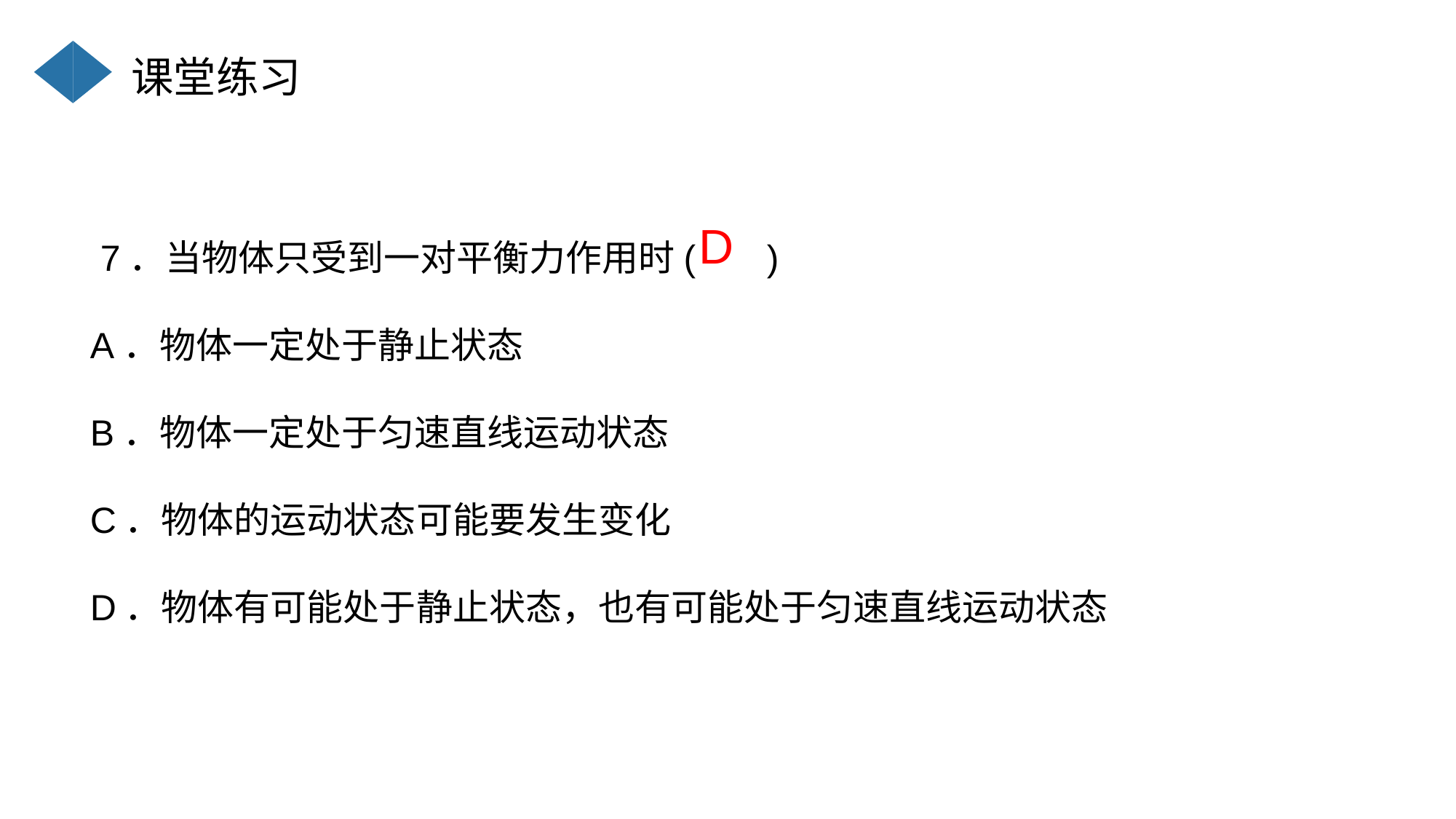

课堂练习
  7．当物体只受到一对平衡力作用时(       )
 A．物体一定处于静止状态
 B．物体一定处于匀速直线运动状态
 C．物体的运动状态可能要发生变化
 D．物体有可能处于静止状态，也有可能处于匀速直线运动状态
D